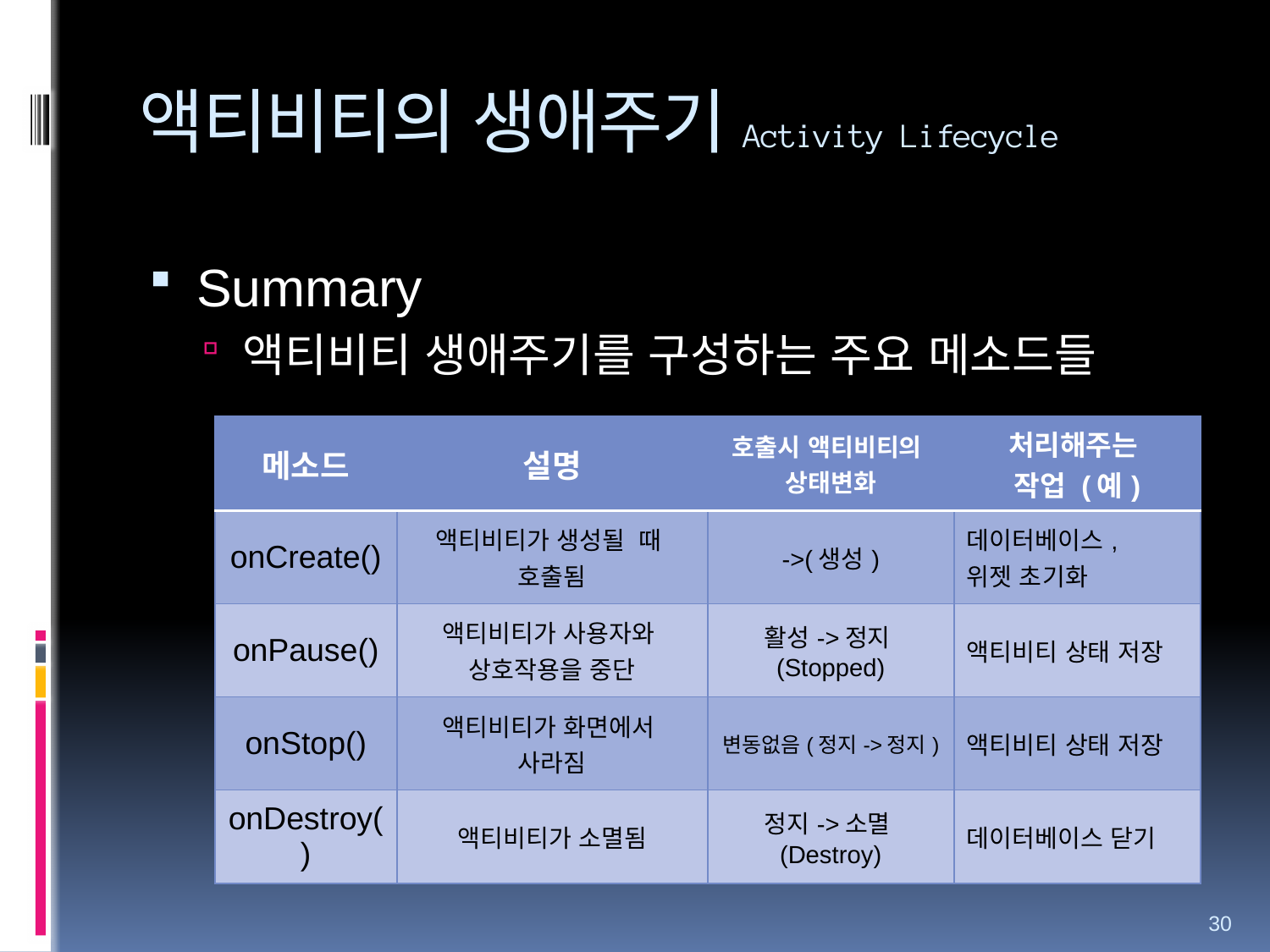

# 액티비티의 생애주기Activity Lifecycle
Summary
액티비티 생애주기를 구성하는 주요 메소드들
| 메소드 | 설명 | 호출시 액티비티의 상태변화 | 처리해주는 작업 (예) |
| --- | --- | --- | --- |
| onCreate() | 액티비티가 생성될 때 호출됨 | ->(생성) | 데이터베이스, 위젯 초기화 |
| onPause() | 액티비티가 사용자와 상호작용을 중단 | 활성->정지(Stopped) | 액티비티 상태 저장 |
| onStop() | 액티비티가 화면에서 사라짐 | 변동없음(정지->정지) | 액티비티 상태 저장 |
| onDestroy() | 액티비티가 소멸됨 | 정지->소멸(Destroy) | 데이터베이스 닫기 |
30